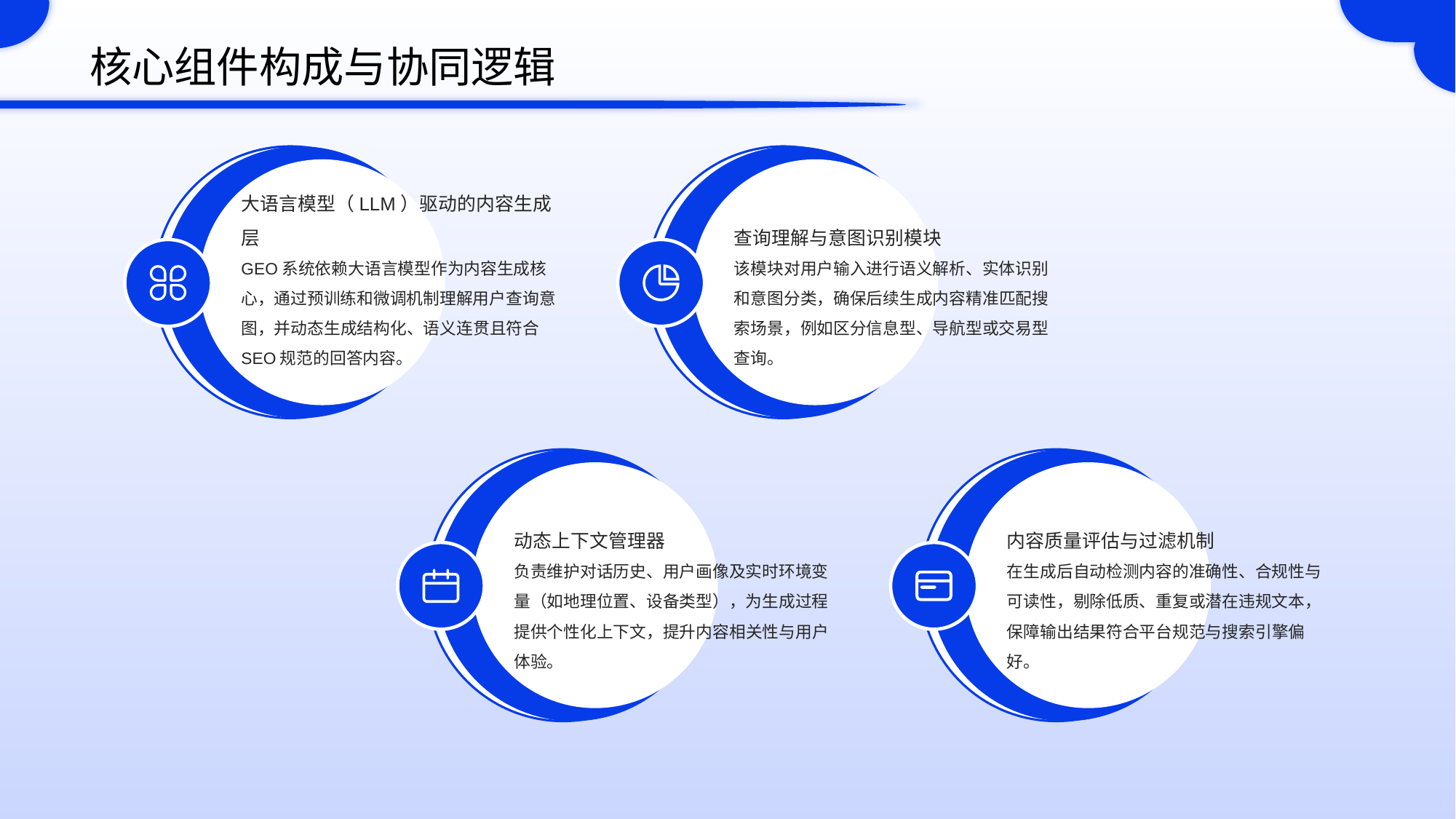

核心组件构成与协同逻辑

大语言模型（LLM）驱动的内容生成层
查询理解与意图识别模块

GEO系统依赖大语言模型作为内容生成核心，通过预训练和微调机制理解用户查询意图，并动态生成结构化、语义连贯且符合SEO规范的回答内容。
该模块对用户输入进行语义解析、实体识别和意图分类，确保后续生成内容精准匹配搜索场景，例如区分信息型、导航型或交易型查询。

动态上下文管理器
内容质量评估与过滤机制

负责维护对话历史、用户画像及实时环境变量（如地理位置、设备类型），为生成过程提供个性化上下文，提升内容相关性与用户体验。
在生成后自动检测内容的准确性、合规性与可读性，剔除低质、重复或潜在违规文本，保障输出结果符合平台规范与搜索引擎偏好。